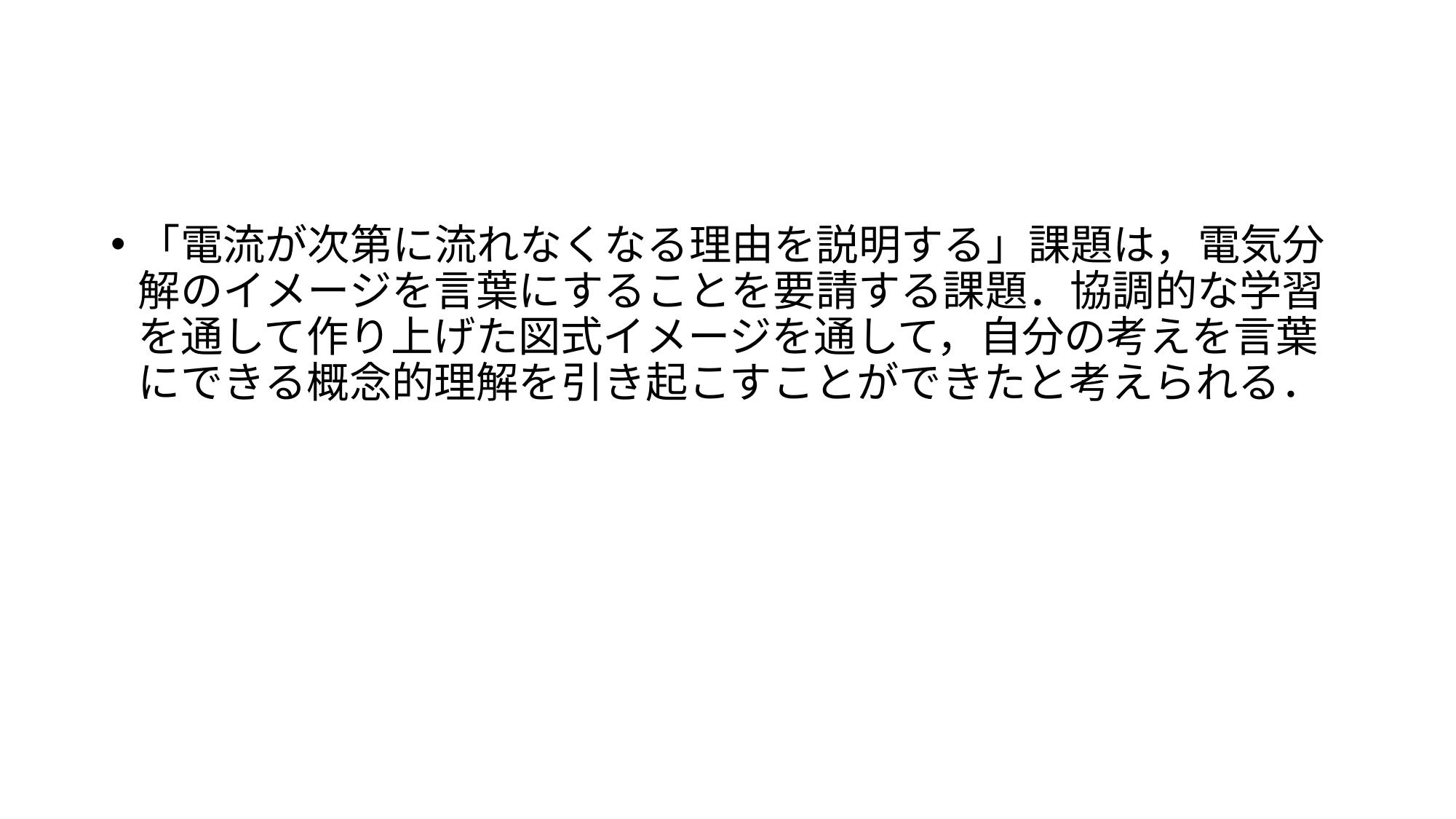

#
「電流が次第に流れなくなる理由を説明する」課題は，電気分解のイメージを言葉にすることを要請する課題．協調的な学習を通して作り上げた図式イメージを通して，自分の考えを言葉にできる概念的理解を引き起こすことができたと考えられる．